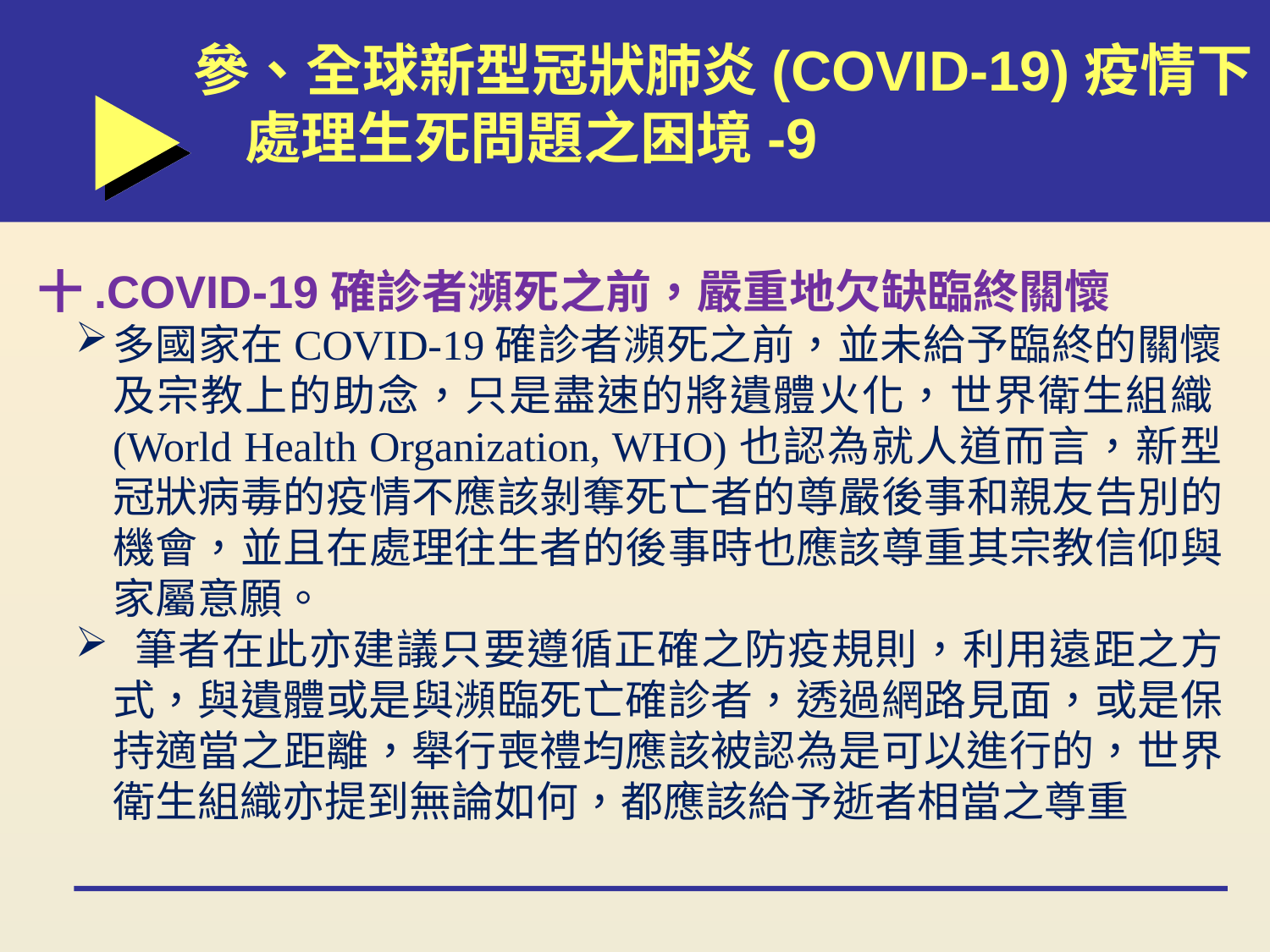

參、全球新型冠狀肺炎(COVID-19)疫情下
    處理生死問題之困境-9
十.COVID-19確診者瀕死之前，嚴重地欠缺臨終關懷
多國家在COVID-19確診者瀕死之前，並未給予臨終的關懷及宗教上的助念，只是盡速的將遺體火化，世界衛生組織(World Health Organization, WHO)也認為就人道而言，新型冠狀病毒的疫情不應該剝奪死亡者的尊嚴後事和親友告別的機會，並且在處理往生者的後事時也應該尊重其宗教信仰與家屬意願。
 筆者在此亦建議只要遵循正確之防疫規則，利用遠距之方式，與遺體或是與瀕臨死亡確診者，透過網路見面，或是保持適當之距離，舉行喪禮均應該被認為是可以進行的，世界衛生組織亦提到無論如何，都應該給予逝者相當之尊重